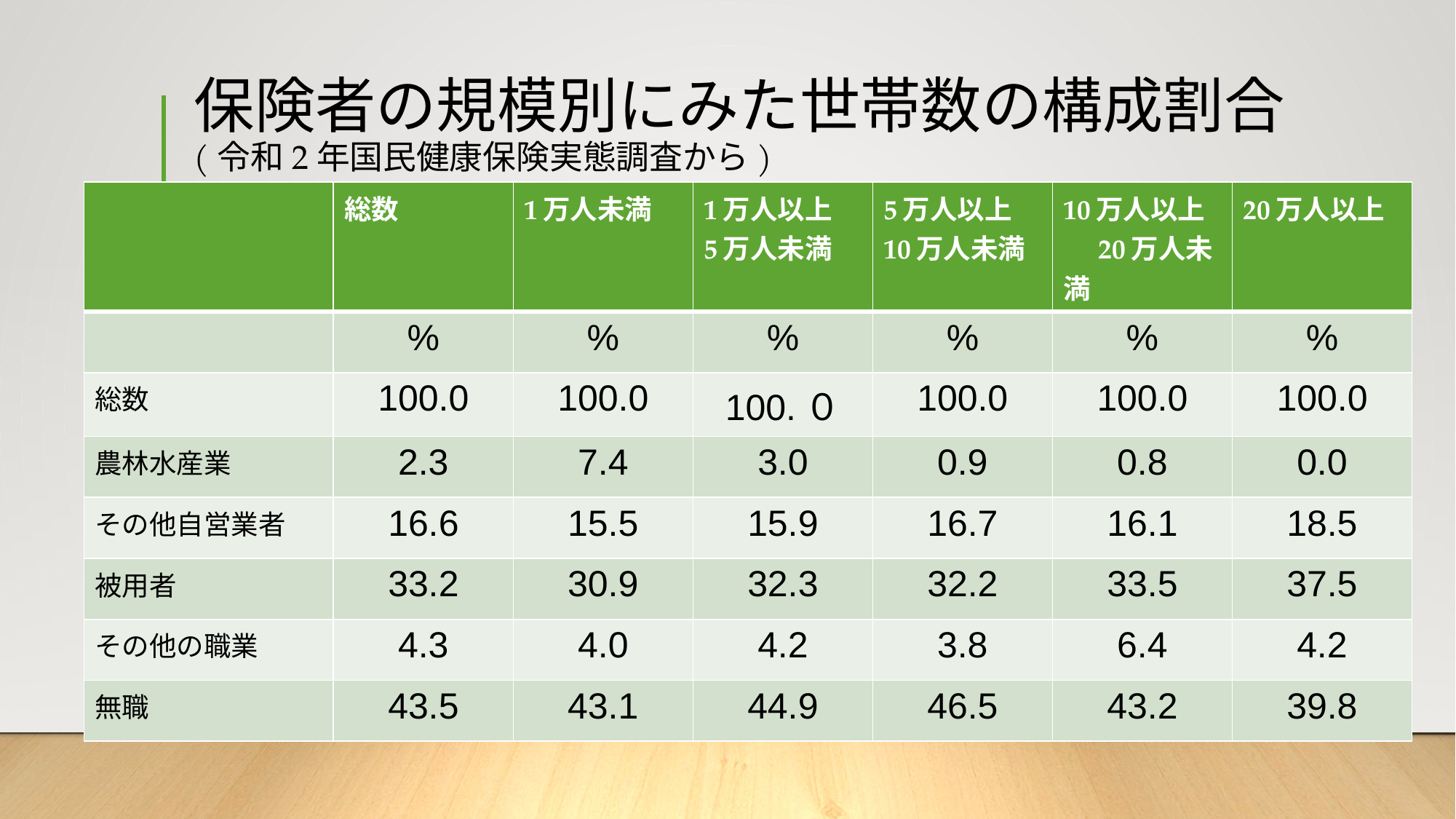

# 保険者の規模別にみた世帯数の構成割合 (令和2年国民健康保険実態調査から)
|  | 総数 | 1万人未満 | 1万人以上　5万人未満 | 5万人以上　10万人未満 | 10万人以上　20万人未満 | 20万人以上 |
| --- | --- | --- | --- | --- | --- | --- |
|  | % | % | % | % | % | % |
| 総数 | 100.0 | 100.0 | 100.０ | 100.0 | 100.0 | 100.0 |
| 農林水産業 | 2.3 | 7.4 | 3.0 | 0.9 | 0.8 | 0.0 |
| その他自営業者 | 16.6 | 15.5 | 15.9 | 16.7 | 16.1 | 18.5 |
| 被用者 | 33.2 | 30.9 | 32.3 | 32.2 | 33.5 | 37.5 |
| その他の職業 | 4.3 | 4.0 | 4.2 | 3.8 | 6.4 | 4.2 |
| 無職 | 43.5 | 43.1 | 44.9 | 46.5 | 43.2 | 39.8 |